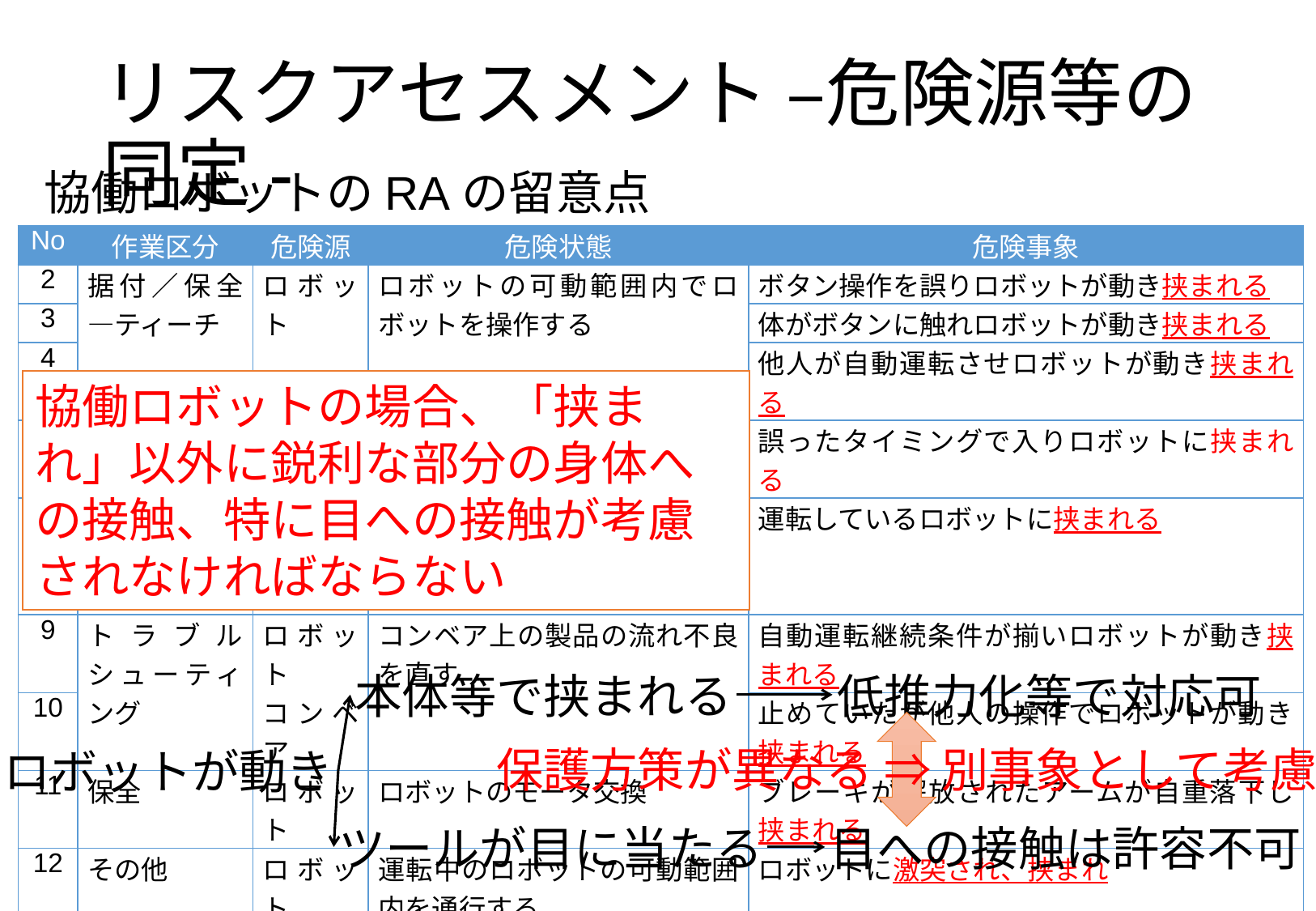

# リスクアセスメント –危険源等の同定-
協働ロボットのRAの留意点
| No | 作業区分 | 危険源 | 危険状態 | 危険事象 |
| --- | --- | --- | --- | --- |
| 2 | 据付／保全―ティーチ | ロボット | ロボットの可動範囲内でロボットを操作する | ボタン操作を誤りロボットが動き挟まれる |
| 3 |  |  |  | 体がボタンに触れロボットが動き挟まれる |
| 4 |  |  |  | 他人が自動運転させロボットが動き挟まれる |
| 5 | 製品セット | ロボット | ロボットの可動範囲内で製品をセットする | 誤ったタイミングで入りロボットに挟まれる |
| 6 | トラブルシューティング | ロボット | 起動後に忘れた部品をセットする | 運転しているロボットに挟まれる |
| 9 | トラブルシューティング | ロボット コンベア | コンベア上の製品の流れ不良を直す | 自動運転継続条件が揃いロボットが動き挟まれる |
| 10 |  |  |  | 止めていたが他人の操作でロボットが動き挟まれる |
| 11 | 保全 | ロボット | ロボットのモータ交換 | ブレーキが解放されたアームが自重落下し挟まれる |
| 12 | その他 | ロボット | 運転中のロボットの可動範囲内を通行する | ロボットに激突され、挟まれ |
協働ロボットの場合、「挟まれ」以外に鋭利な部分の身体への接触、特に目への接触が考慮されなければならない
本体等で挟まれる
低推力化等で対応可

保護方策が異なる ⇒ 別事象として考慮
ロボットが動き
ツールが目に当たる
目への接触は許容不可